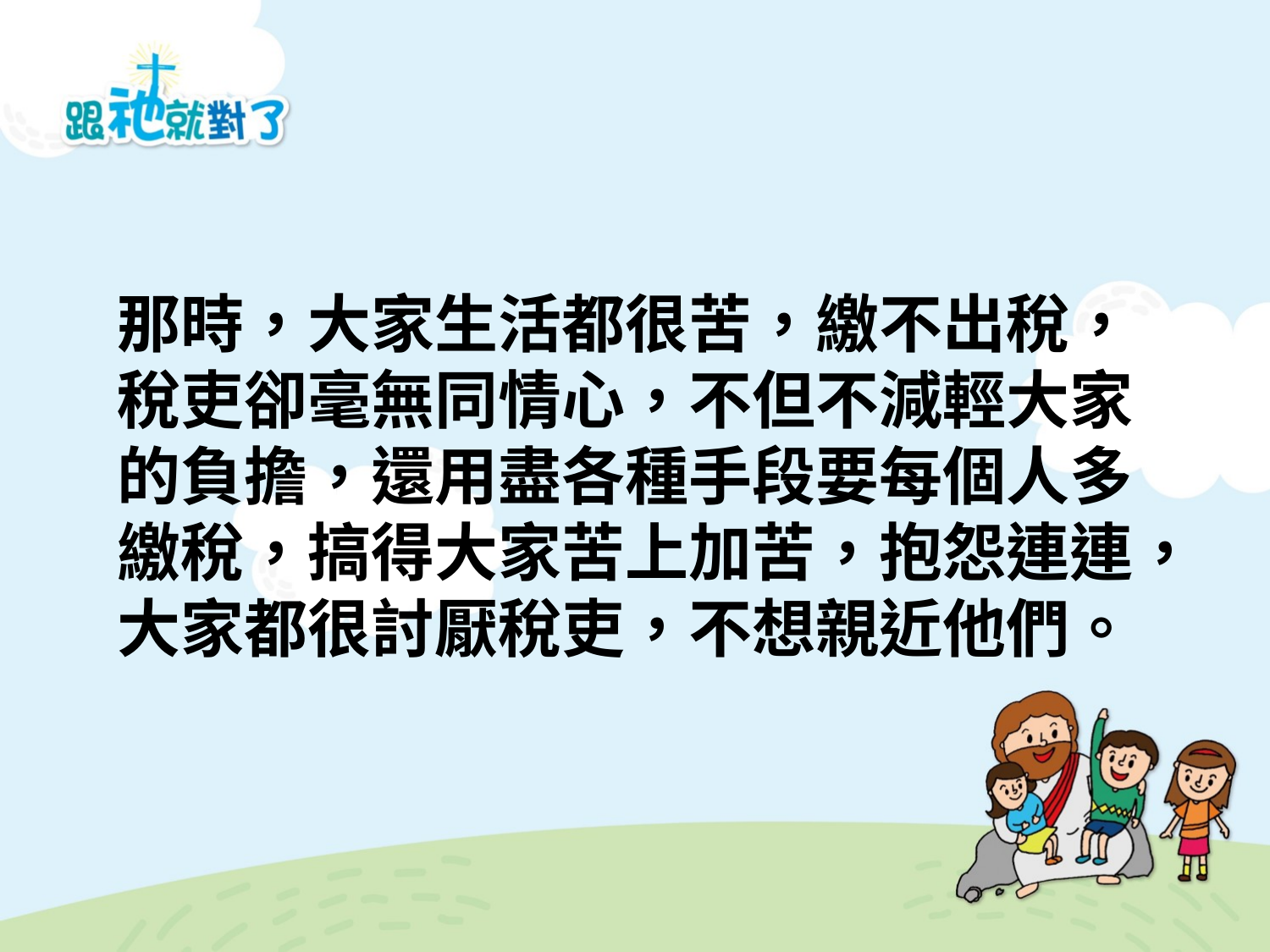

那時，大家生活都很苦，繳不出稅，稅吏卻毫無同情心，不但不減輕大家的負擔，還用盡各種手段要每個人多繳稅，搞得大家苦上加苦，抱怨連連，大家都很討厭稅吏，不想親近他們。